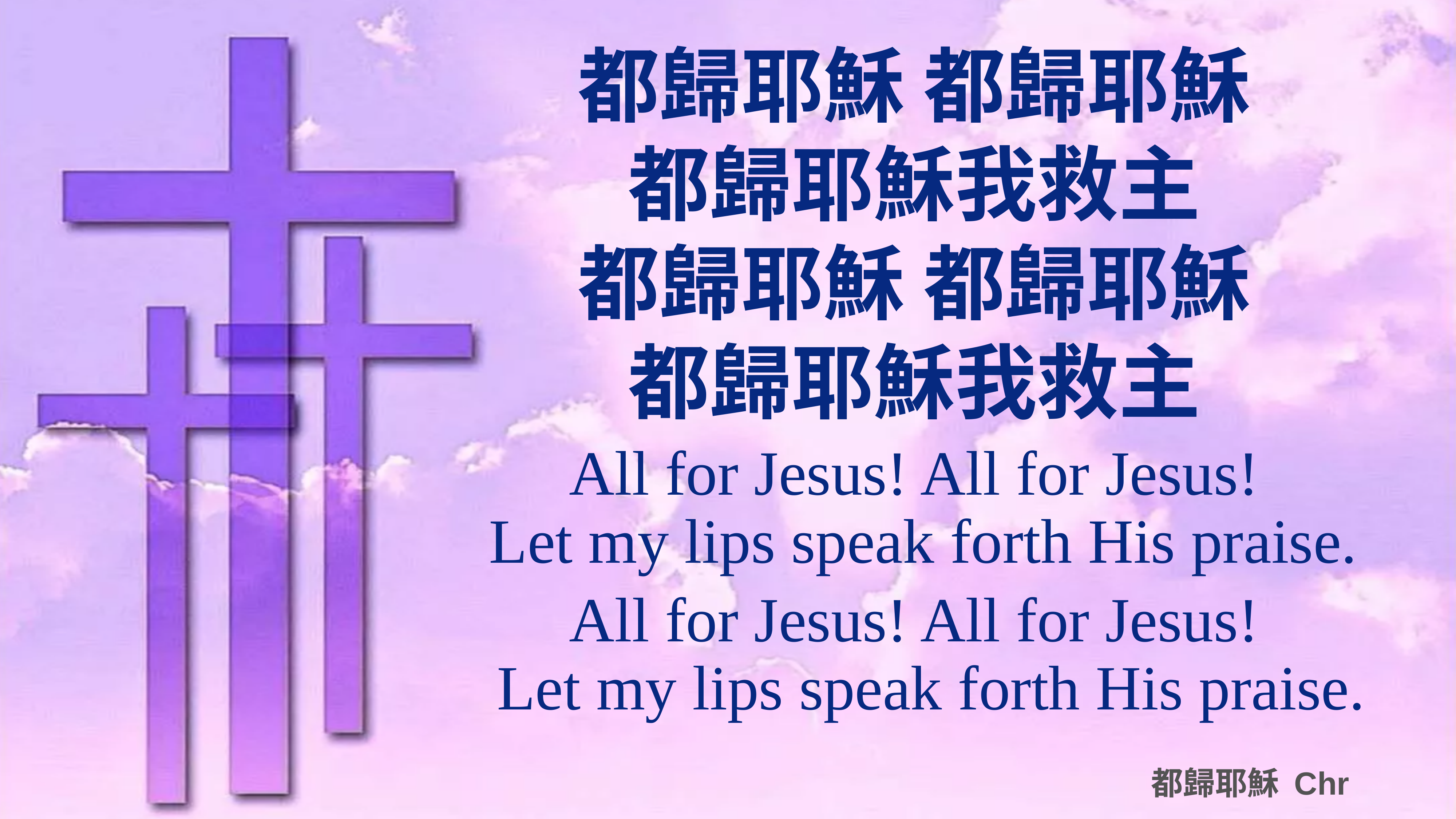

都歸耶穌 都歸耶穌
都歸耶穌我救主
都歸耶穌 都歸耶穌
都歸耶穌我救主
All for Jesus! All for Jesus!
Let my lips speak forth His praise.
All for Jesus! All for Jesus!
Let my lips speak forth His praise.
# 都歸耶穌 Chr